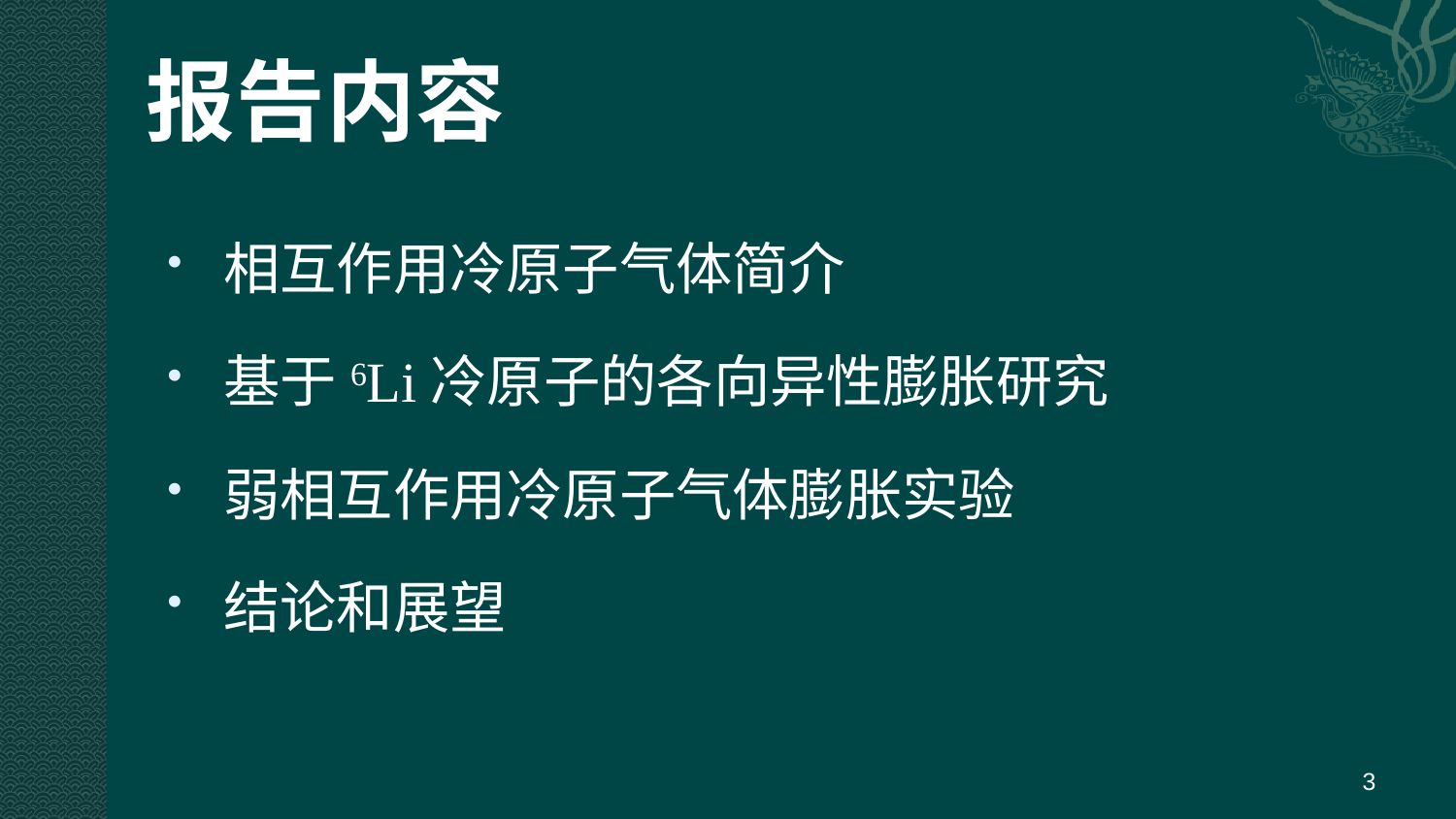

# 报告内容
相互作用冷原子气体简介
基于6Li冷原子的各向异性膨胀研究
弱相互作用冷原子气体膨胀实验
结论和展望
3